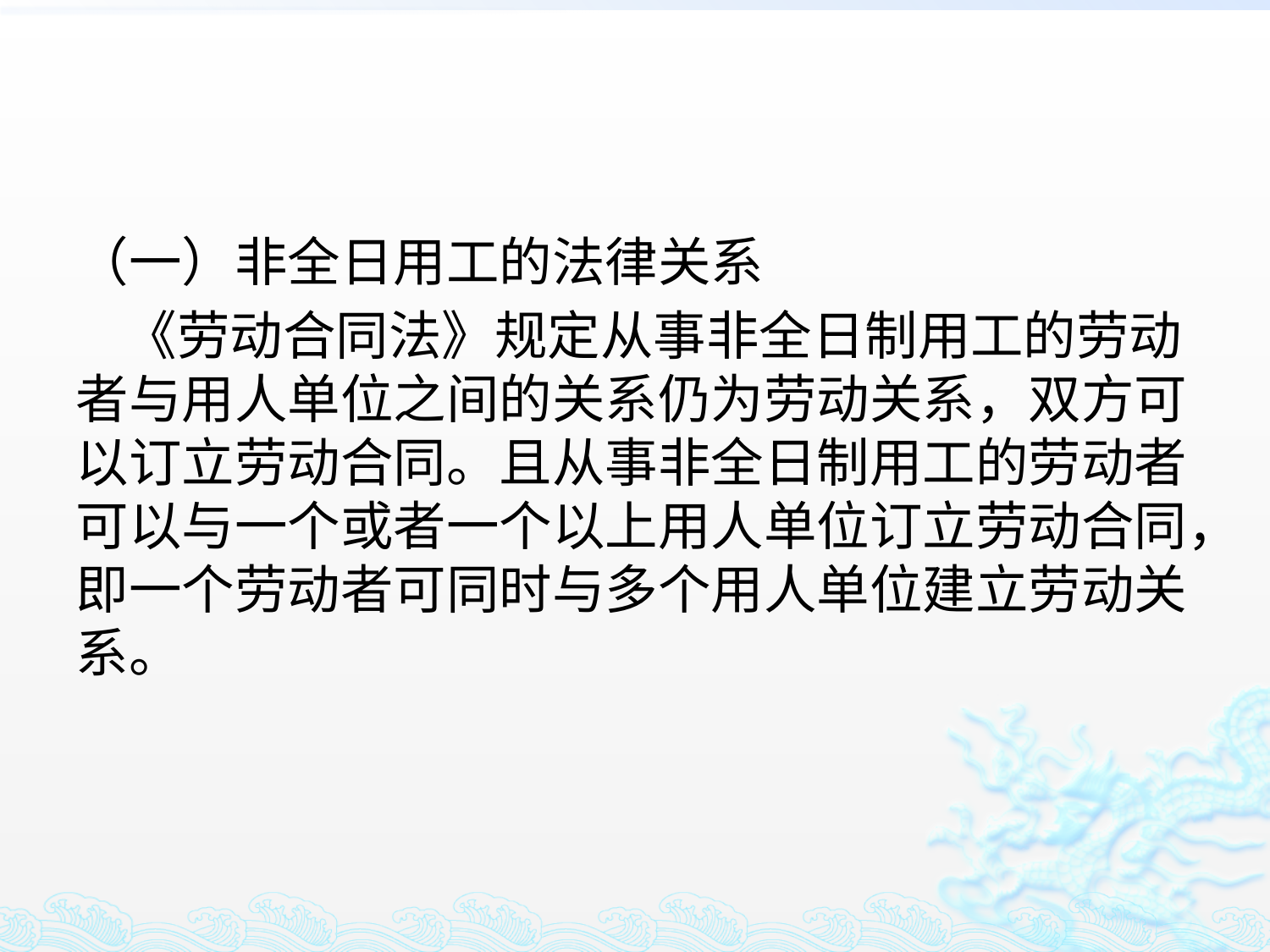

#
（一）非全日用工的法律关系
   《劳动合同法》规定从事非全日制用工的劳动者与用人单位之间的关系仍为劳动关系，双方可以订立劳动合同。且从事非全日制用工的劳动者可以与一个或者一个以上用人单位订立劳动合同，即一个劳动者可同时与多个用人单位建立劳动关系。